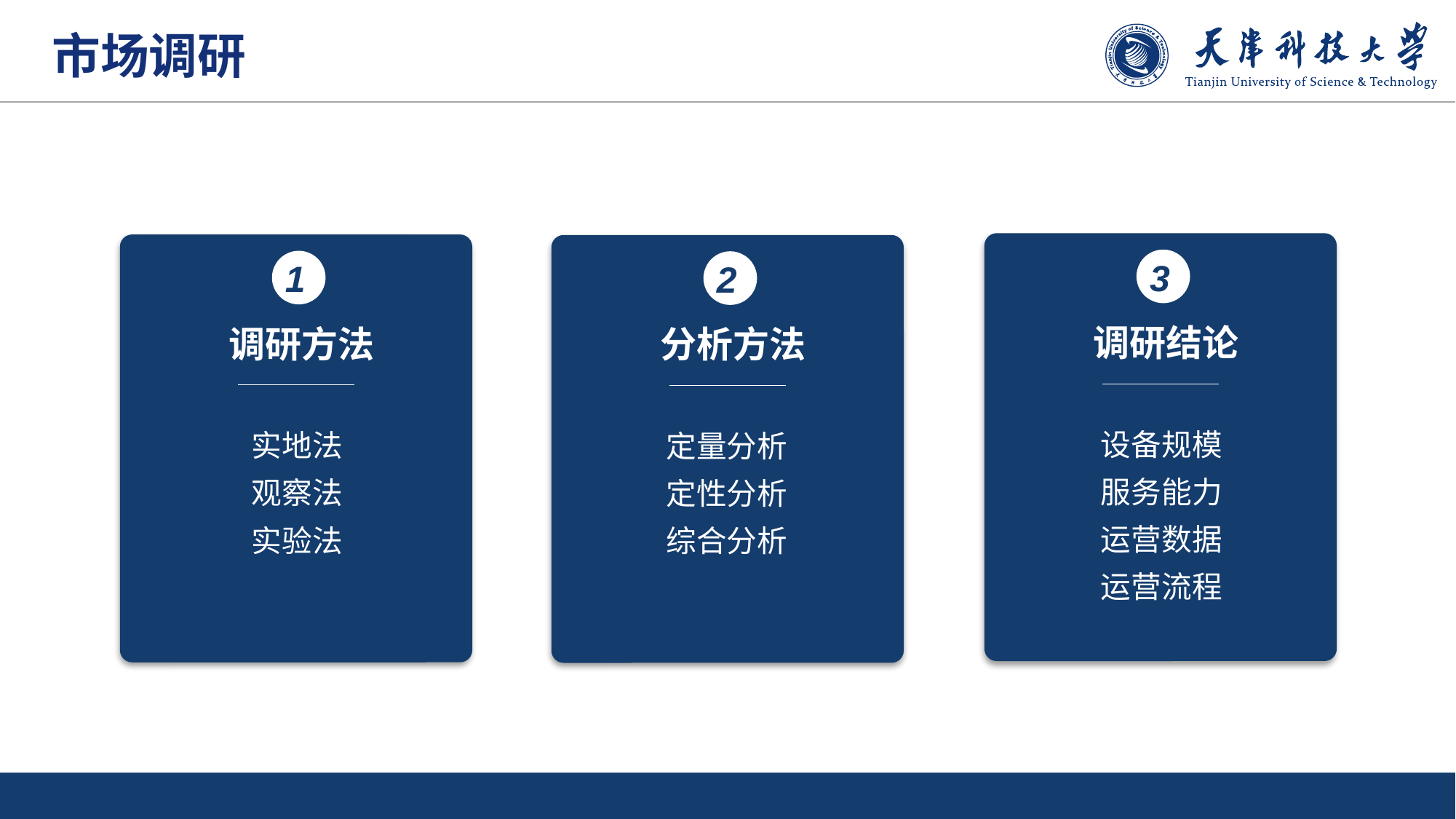

市场调研

3

调研结论
设备规模
服务能力
运营数据
运营流程

1

调研方法
实地法
观察法
实验法

2

分析方法
定量分析
定性分析
综合分析